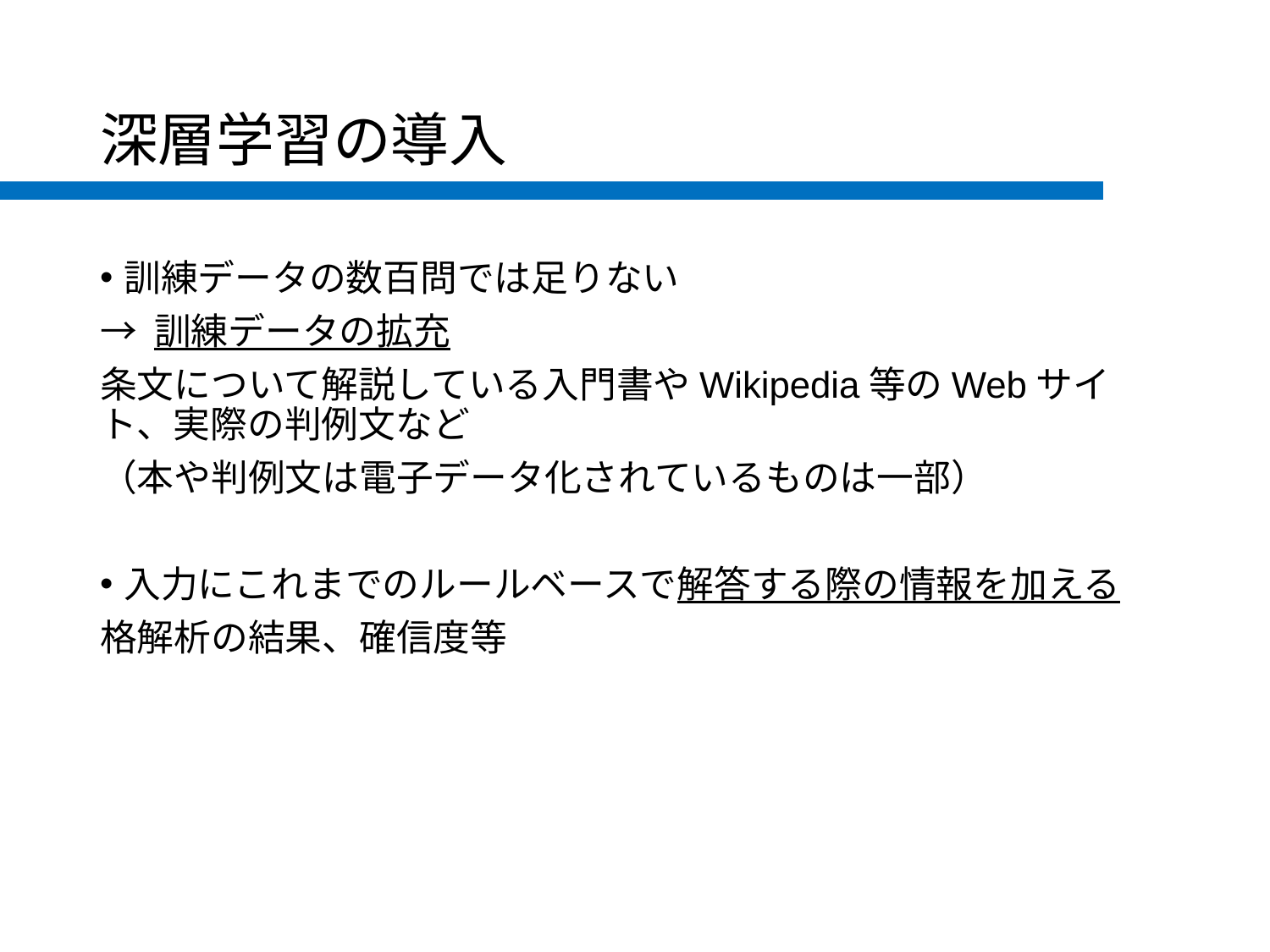

# 深層学習の導入
訓練データの数百問では足りない
→ 訓練データの拡充
条文について解説している入門書やWikipedia等のWebサイト、実際の判例文など
（本や判例文は電子データ化されているものは一部）

入力にこれまでのルールベースで解答する際の情報を加える
格解析の結果、確信度等